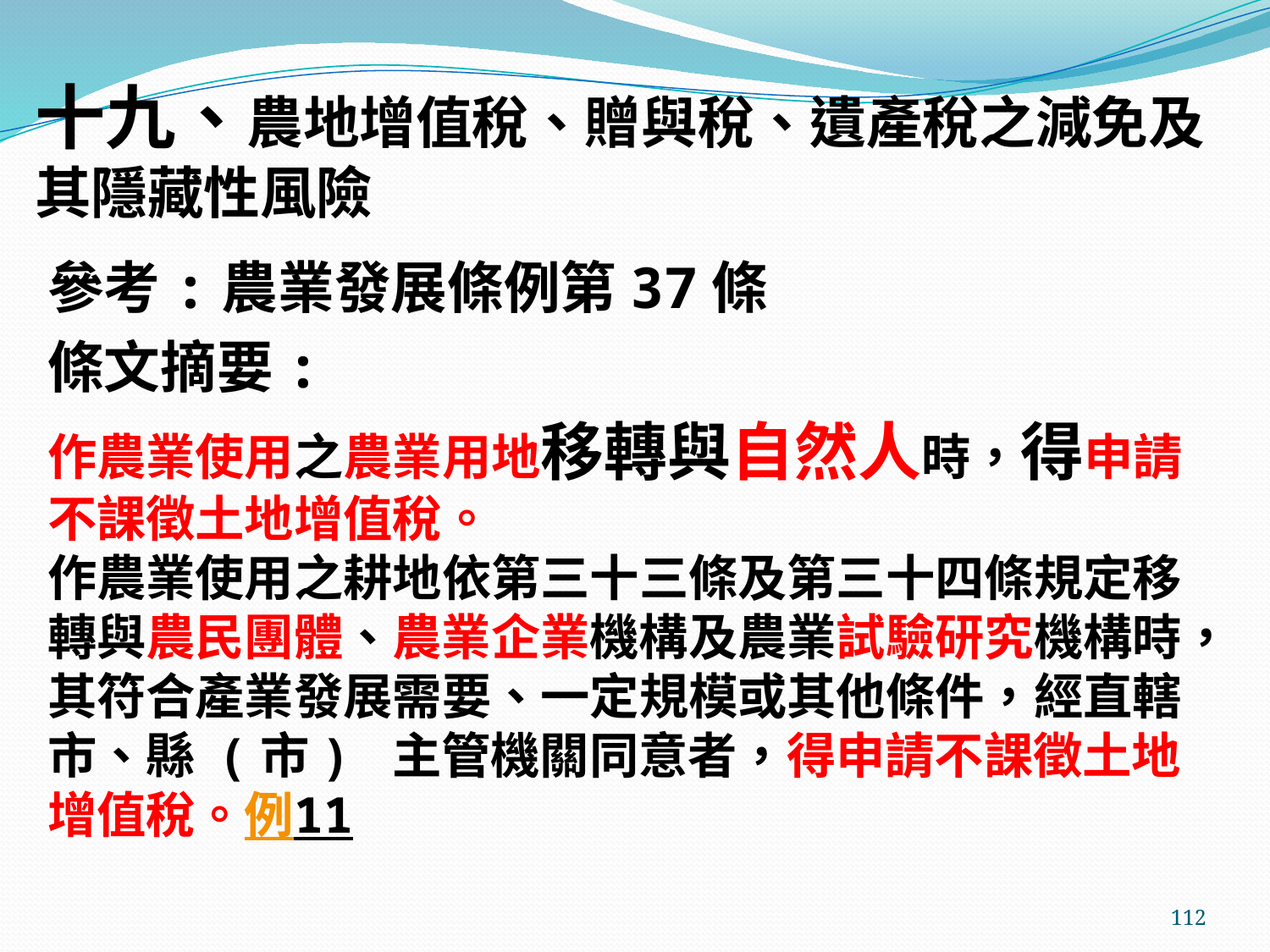

# 十九、農地增值稅、贈與稅、遺產稅之減免及其隱藏性風險
參考:農業發展條例第37條
條文摘要:
作農業使用之農業用地移轉與自然人時，得申請不課徵土地增值稅。
作農業使用之耕地依第三十三條及第三十四條規定移轉與農民團體、農業企業機構及農業試驗研究機構時，其符合產業發展需要、一定規模或其他條件，經直轄市、縣 (市) 主管機關同意者，得申請不課徵土地增值稅。例11
112